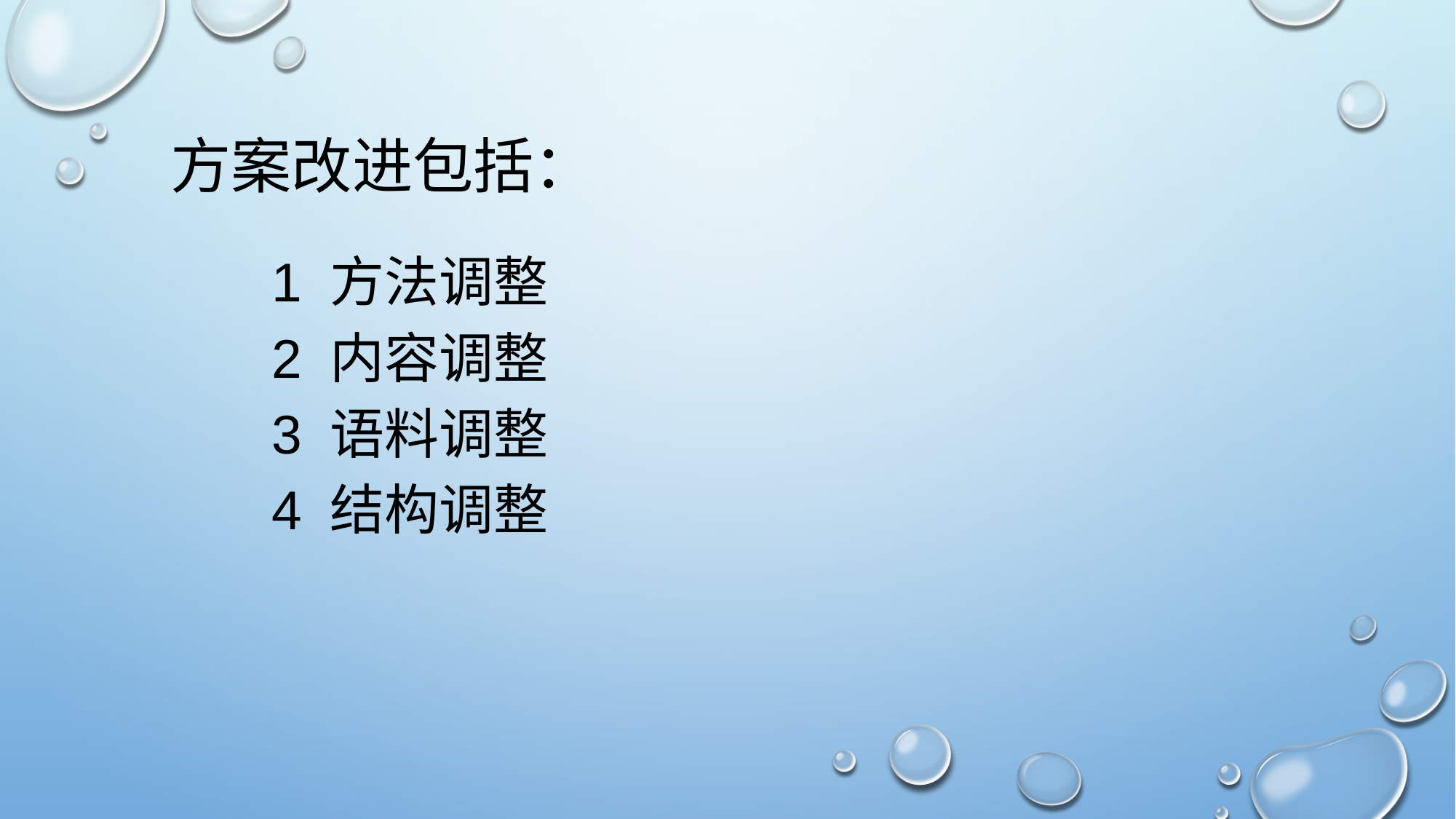

方案改进包括：
# 1 方法调整 2 内容调整 3 语料调整 4 结构调整